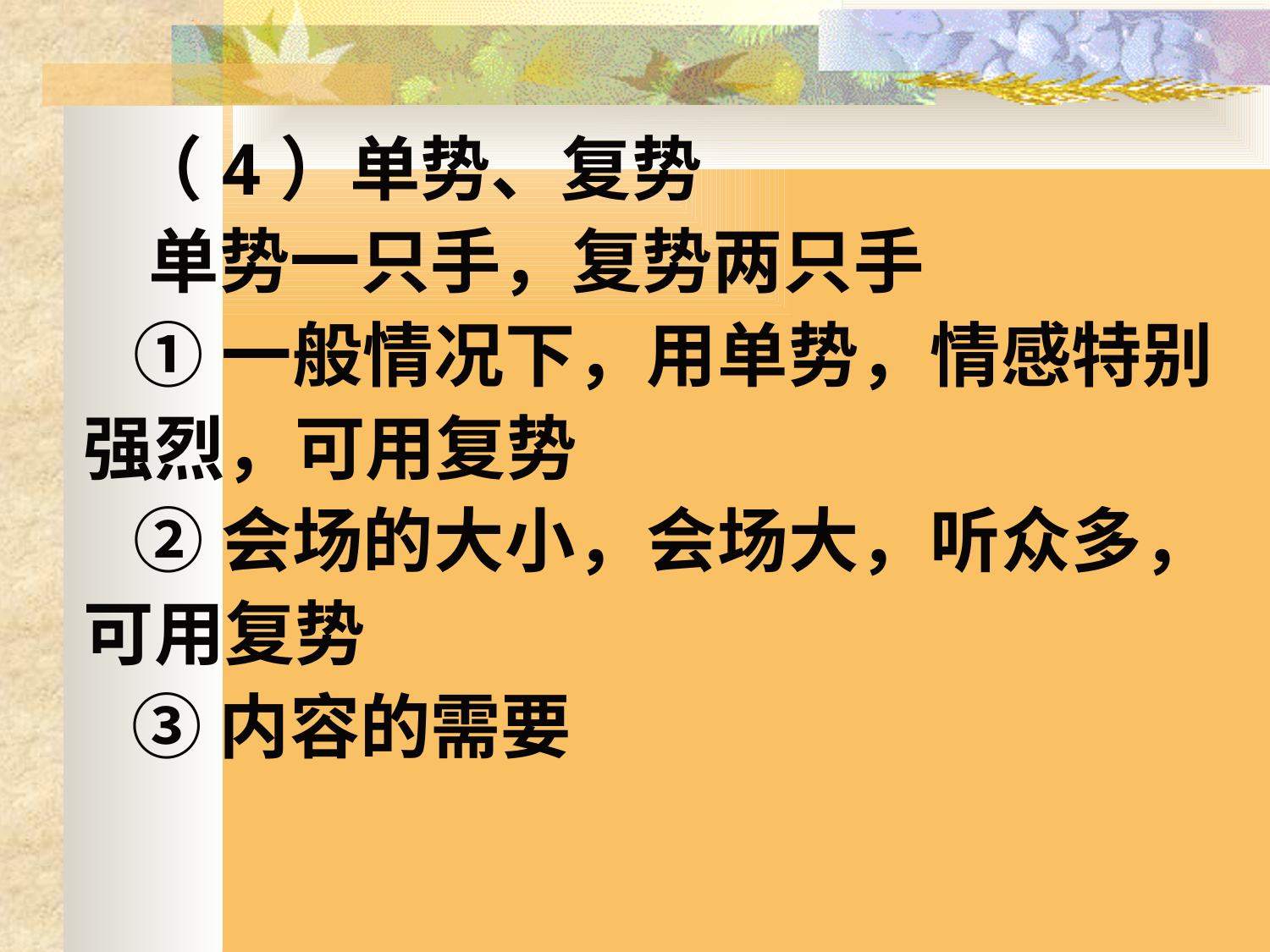

（4）单势、复势
   单势一只手，复势两只手
   ①一般情况下，用单势，情感特别强烈，可用复势
   ②会场的大小，会场大，听众多，可用复势
   ③内容的需要